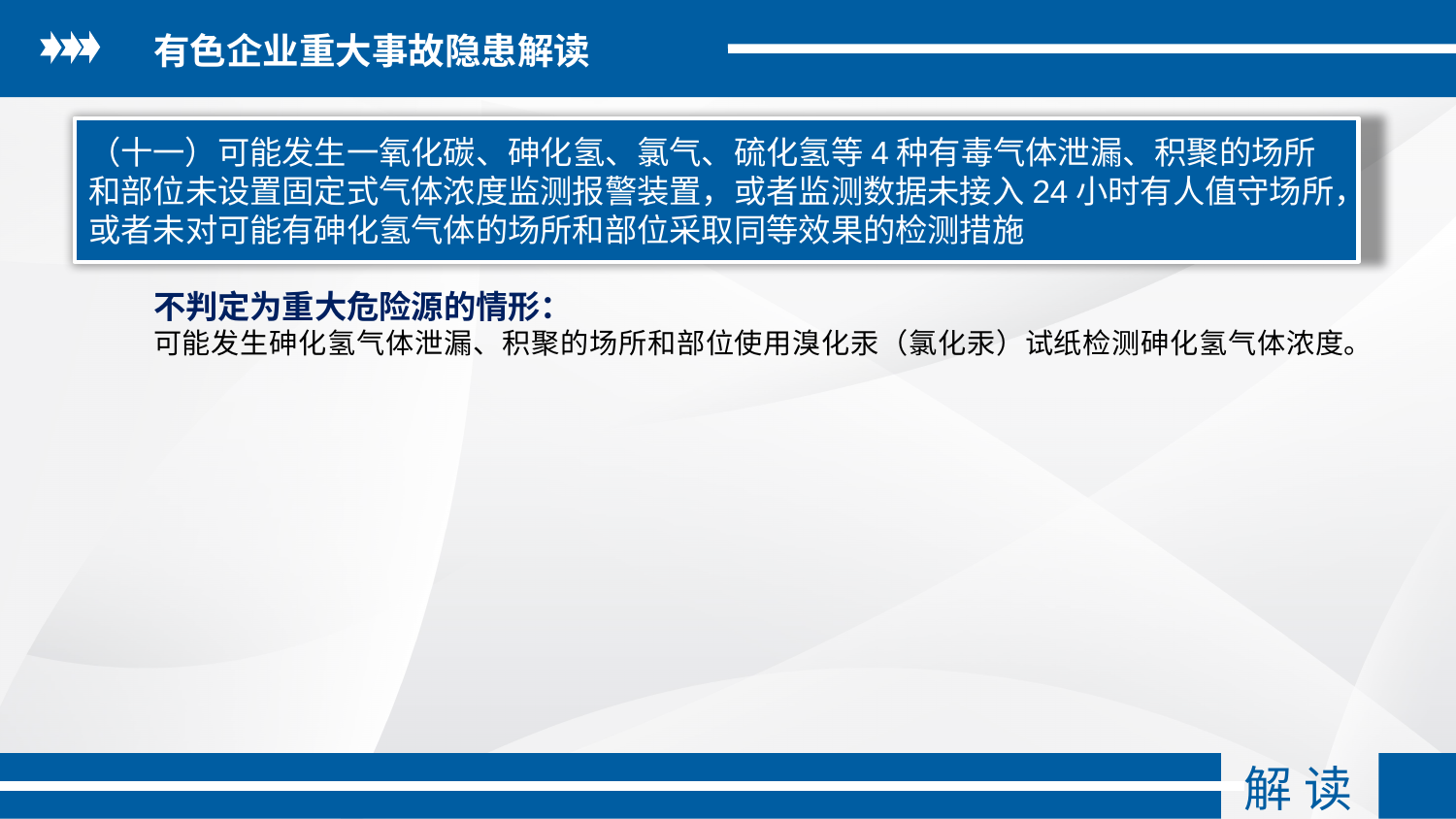

有色企业重大事故隐患解读
（十一）可能发生一氧化碳、砷化氢、氯气、硫化氢等4种有毒气体泄漏、积聚的场所和部位未设置固定式气体浓度监测报警装置，或者监测数据未接入24小时有人值守场所，或者未对可能有砷化氢气体的场所和部位采取同等效果的检测措施
不判定为重大危险源的情形：
可能发生砷化氢气体泄漏、积聚的场所和部位使用溴化汞（氯化汞）试纸检测砷化氢气体浓度。